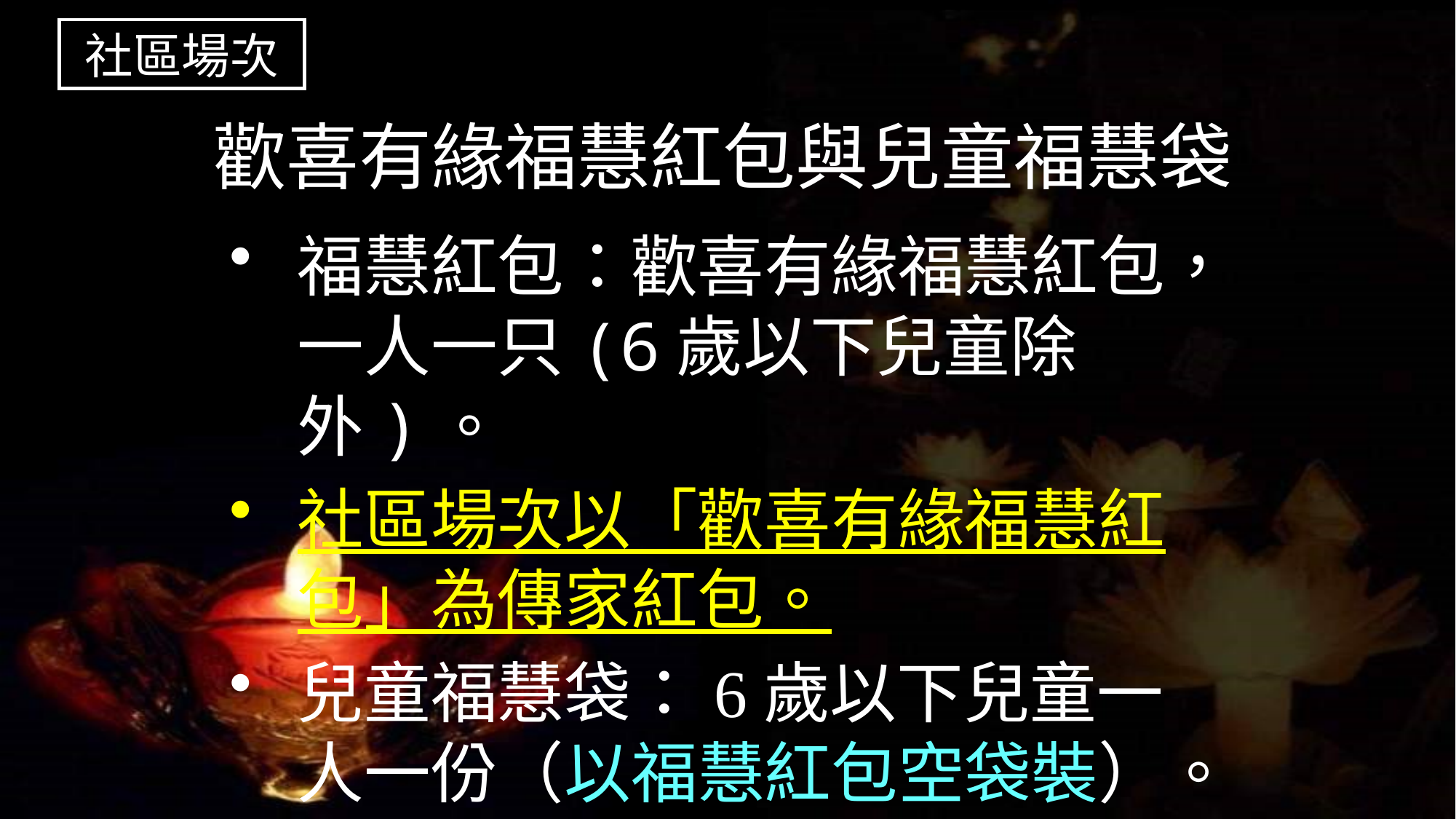

社區場次
# 歡喜有緣福慧紅包與兒童福慧袋
福慧紅包：歡喜有緣福慧紅包，一人一只(6歲以下兒童除外)。
社區場次以「歡喜有緣福慧紅包」為傳家紅包。
兒童福慧袋：6歲以下兒童一人一份（以福慧紅包空袋裝）。